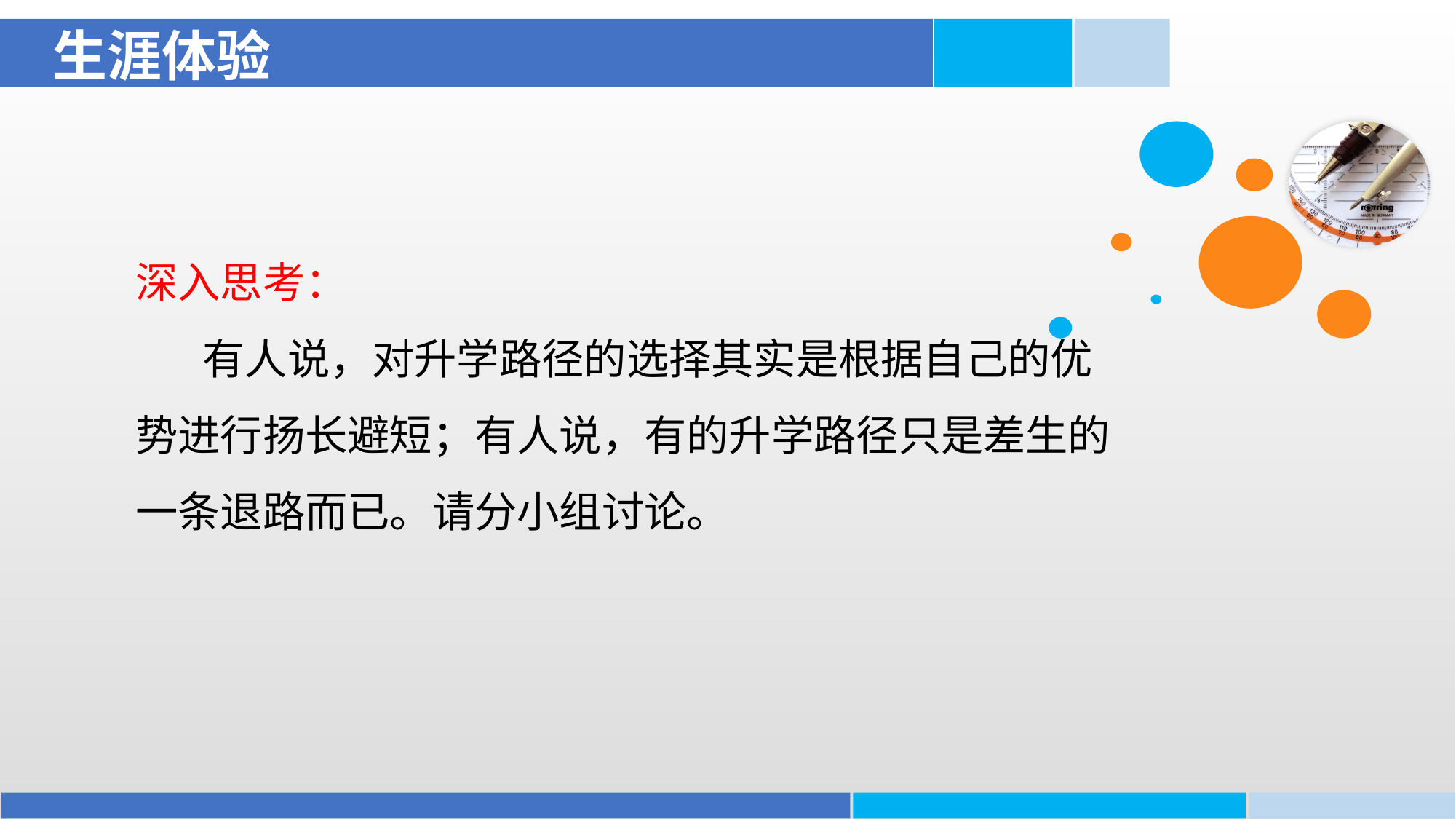

生涯体验
深入思考：
      有人说，对升学路径的选择其实是根据自己的优势进行扬长避短；有人说，有的升学路径只是差生的一条退路而已。请分小组讨论。